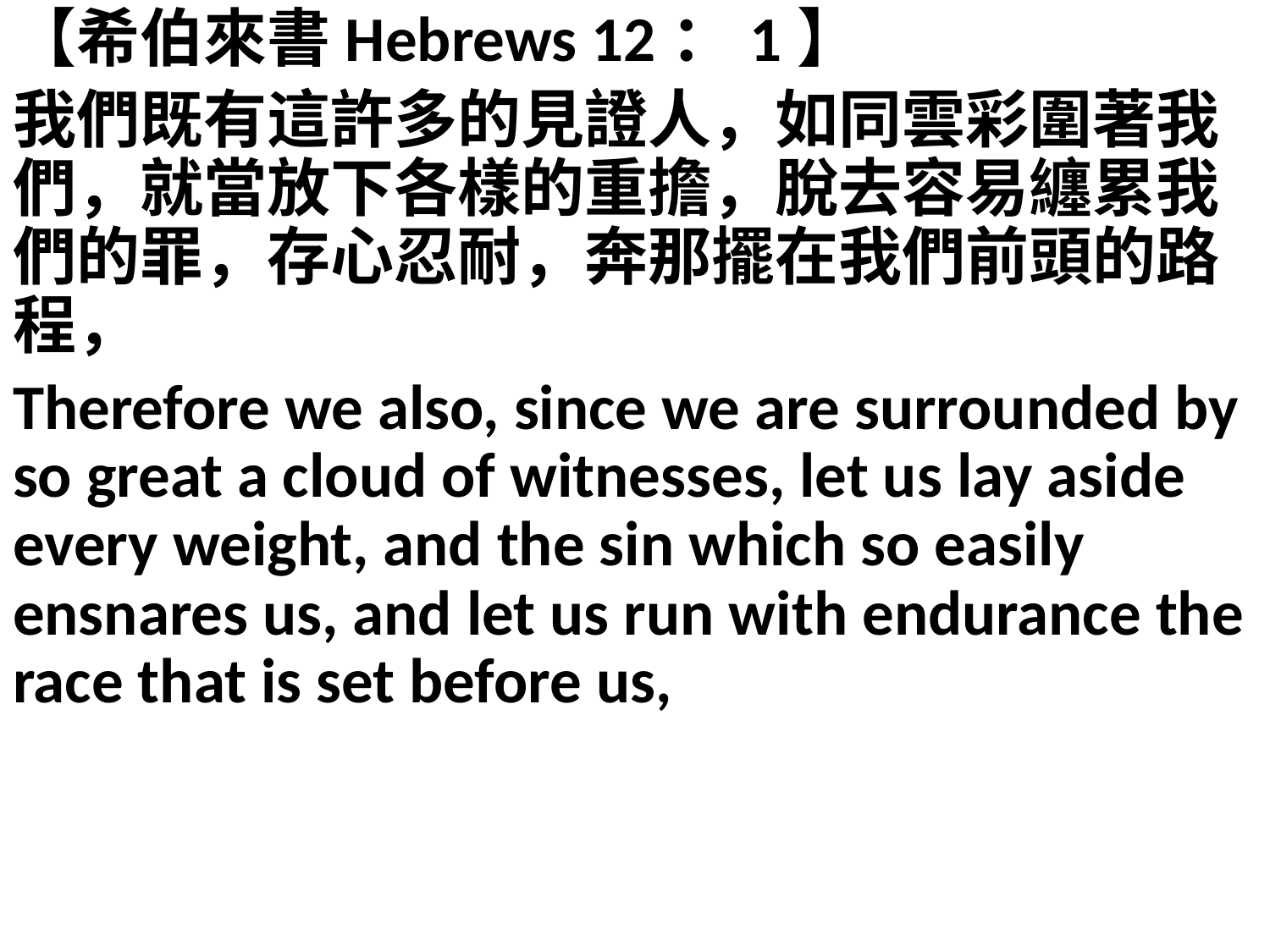

【希伯來書Hebrews 12：1】
我們既有這許多的見證人，如同雲彩圍著我們，就當放下各樣的重擔，脫去容易纏累我們的罪，存心忍耐，奔那擺在我們前頭的路程，
Therefore we also, since we are surrounded by so great a cloud of witnesses, let us lay aside every weight, and the sin which so easily ensnares us, and let us run with endurance the race that is set before us,